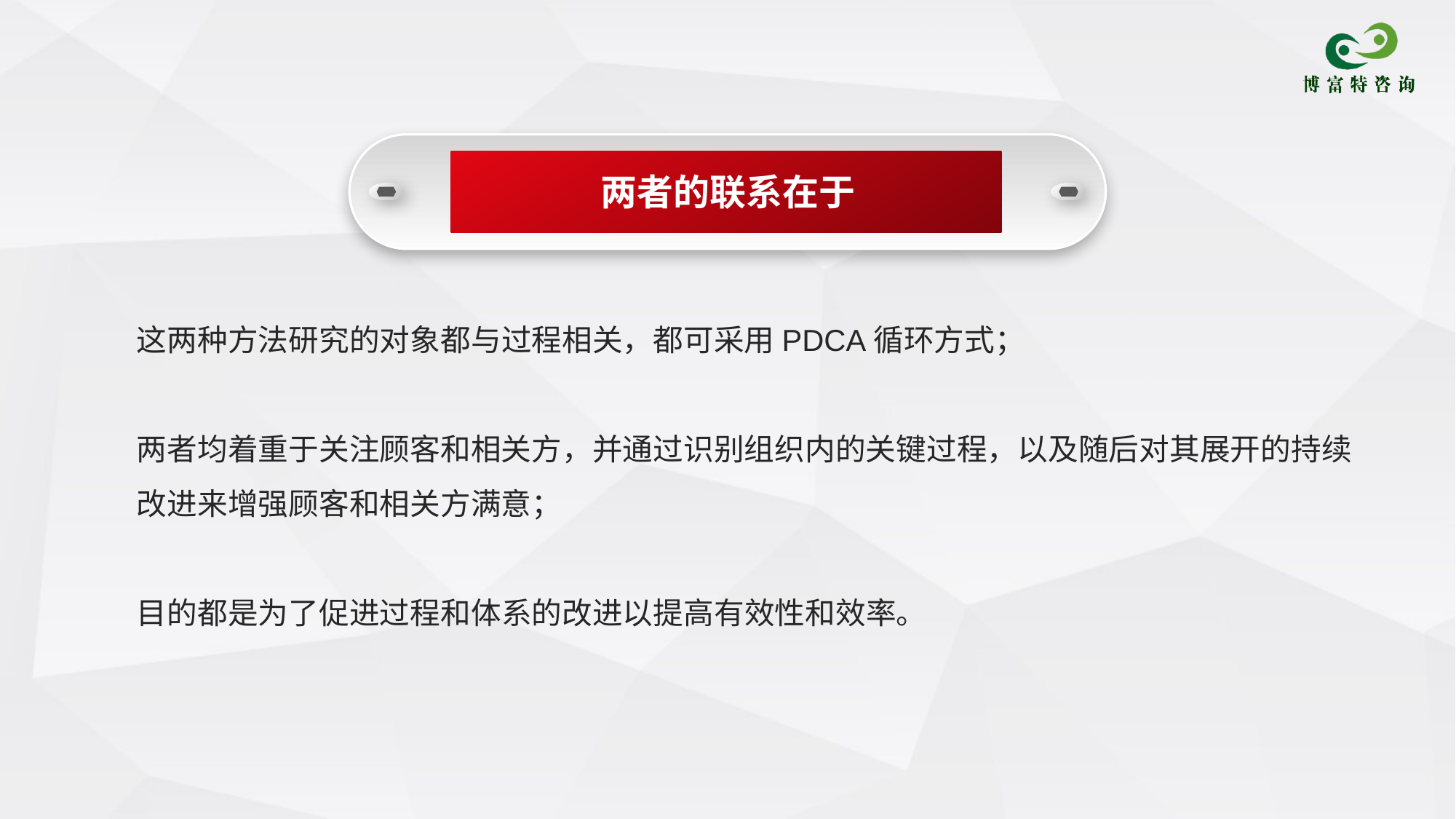

两者的联系在于
这两种方法研究的对象都与过程相关，都可采用PDCA循环方式；

两者均着重于关注顾客和相关方，并通过识别组织内的关键过程，以及随后对其展开的持续改进来增强顾客和相关方满意；

目的都是为了促进过程和体系的改进以提高有效性和效率。